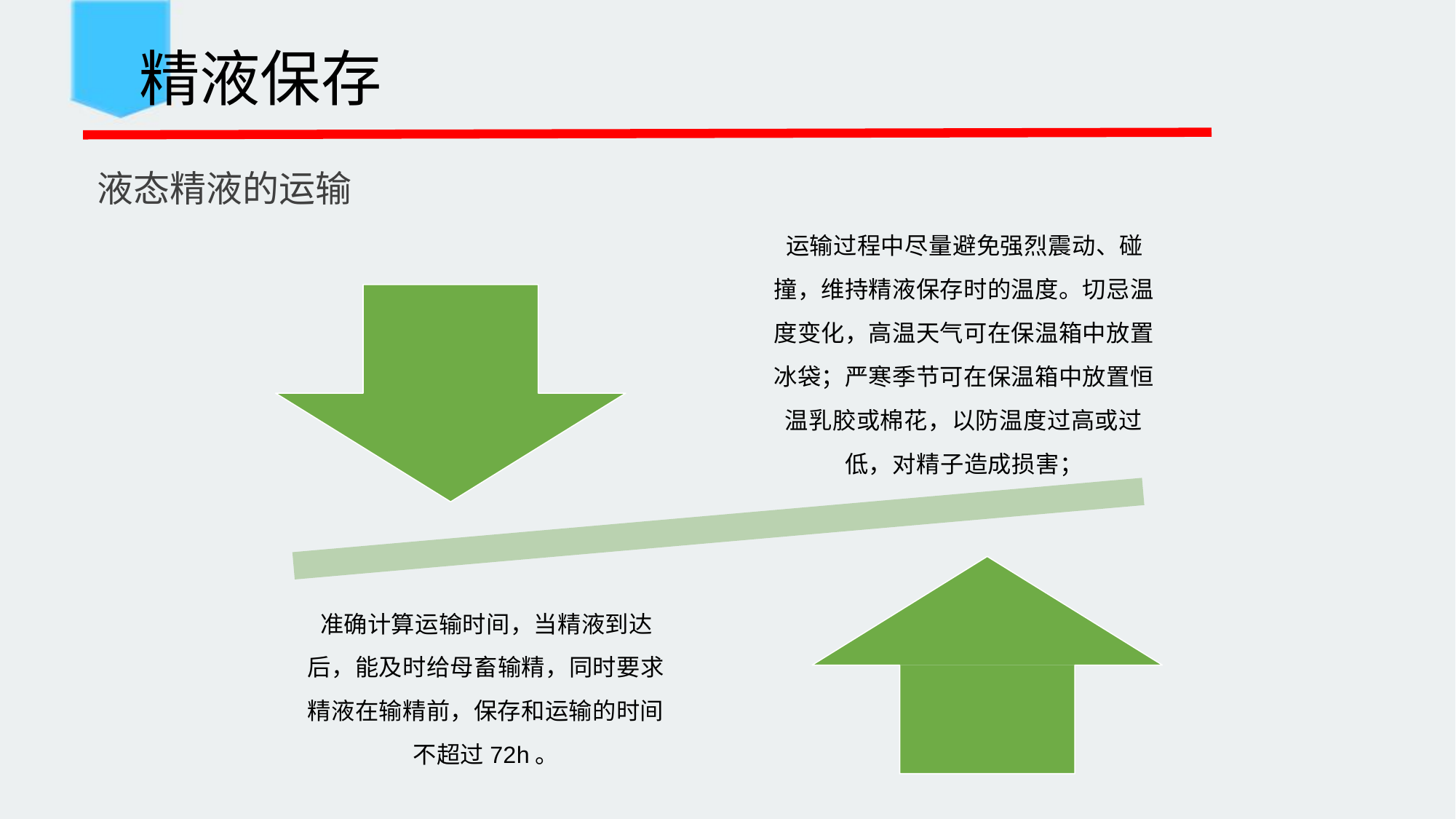

精液保存
 液态精液的运输
运输过程中尽量避免强烈震动、碰 撞，维持精液保存时的温度。切忌温 度变化，高温天气可在保温箱中放置 冰袋；严寒季节可在保温箱中放置恒 温乳胶或棉花，以防温度过高或过 低，对精子造成损害；

准确计算运输时间，当精液到达 后，能及时给母畜输精，同时要求 精液在输精前，保存和运输的时间 不超过72h。